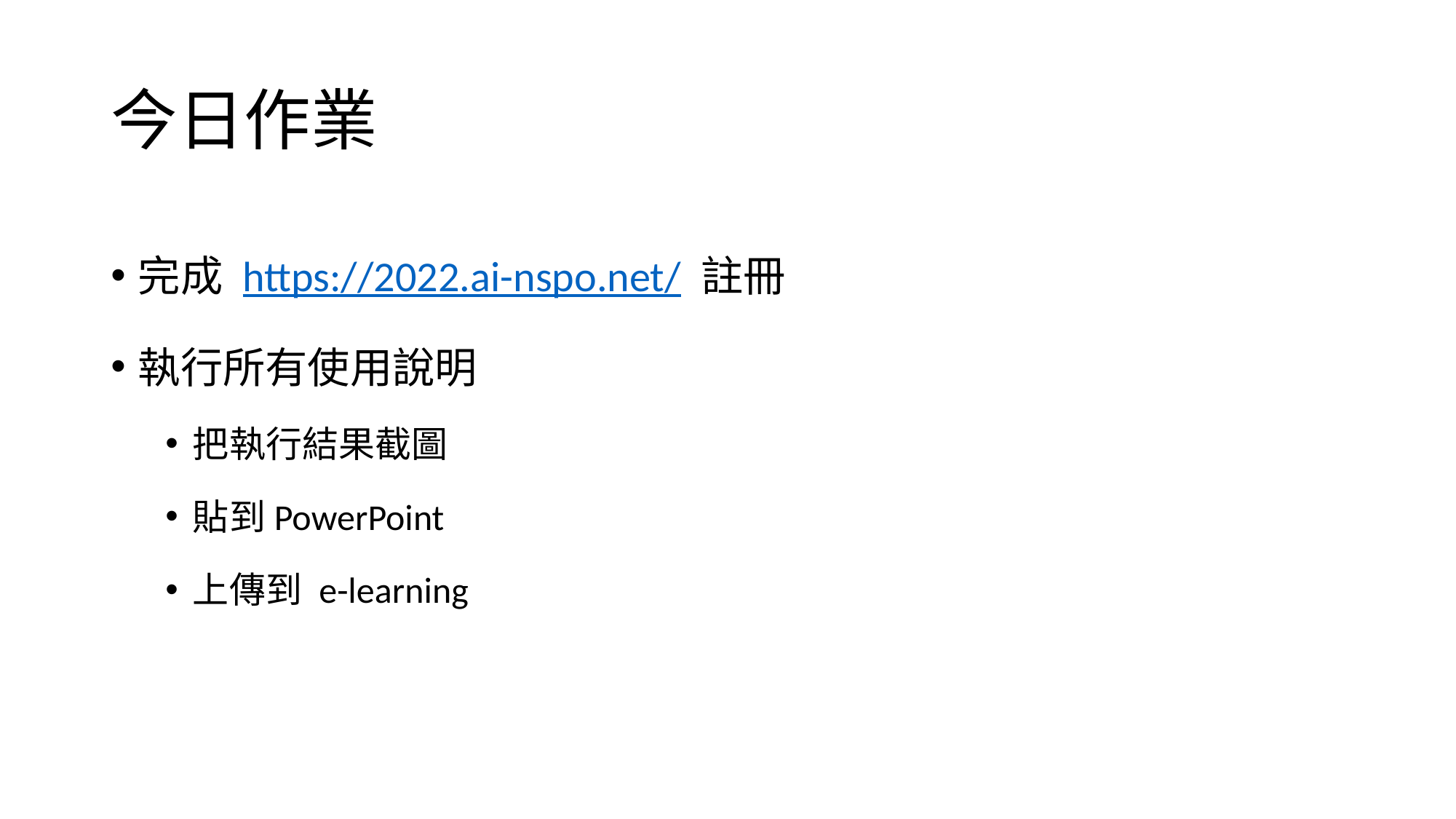

# 今日作業
完成 https://2022.ai-nspo.net/ 註冊
執行所有使用說明
把執行結果截圖
貼到PowerPoint
上傳到 e-learning